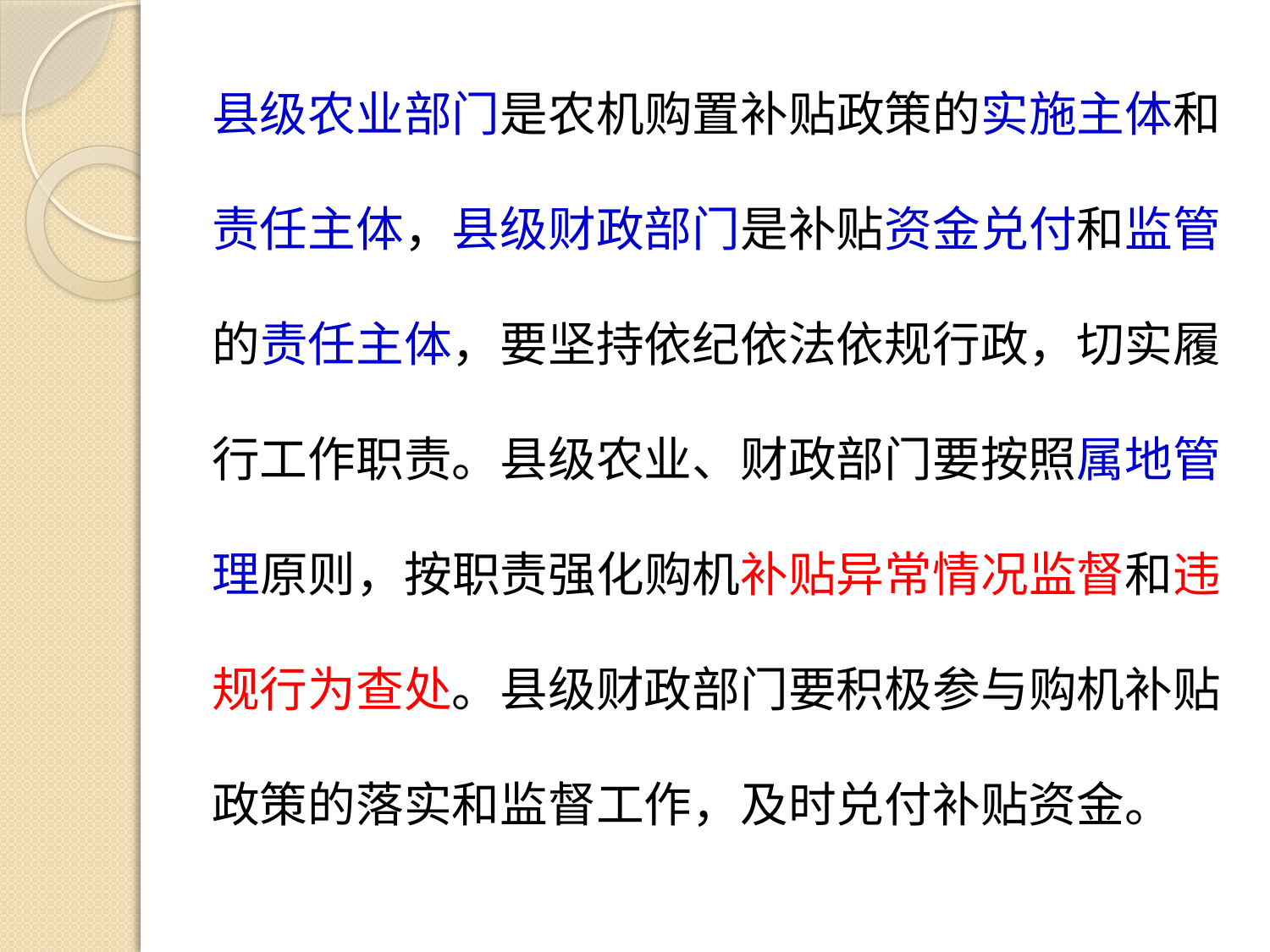

县级农业部门是农机购置补贴政策的实施主体和责任主体，县级财政部门是补贴资金兑付和监管的责任主体，要坚持依纪依法依规行政，切实履行工作职责。县级农业、财政部门要按照属地管理原则，按职责强化购机补贴异常情况监督和违规行为查处。县级财政部门要积极参与购机补贴政策的落实和监督工作，及时兑付补贴资金。